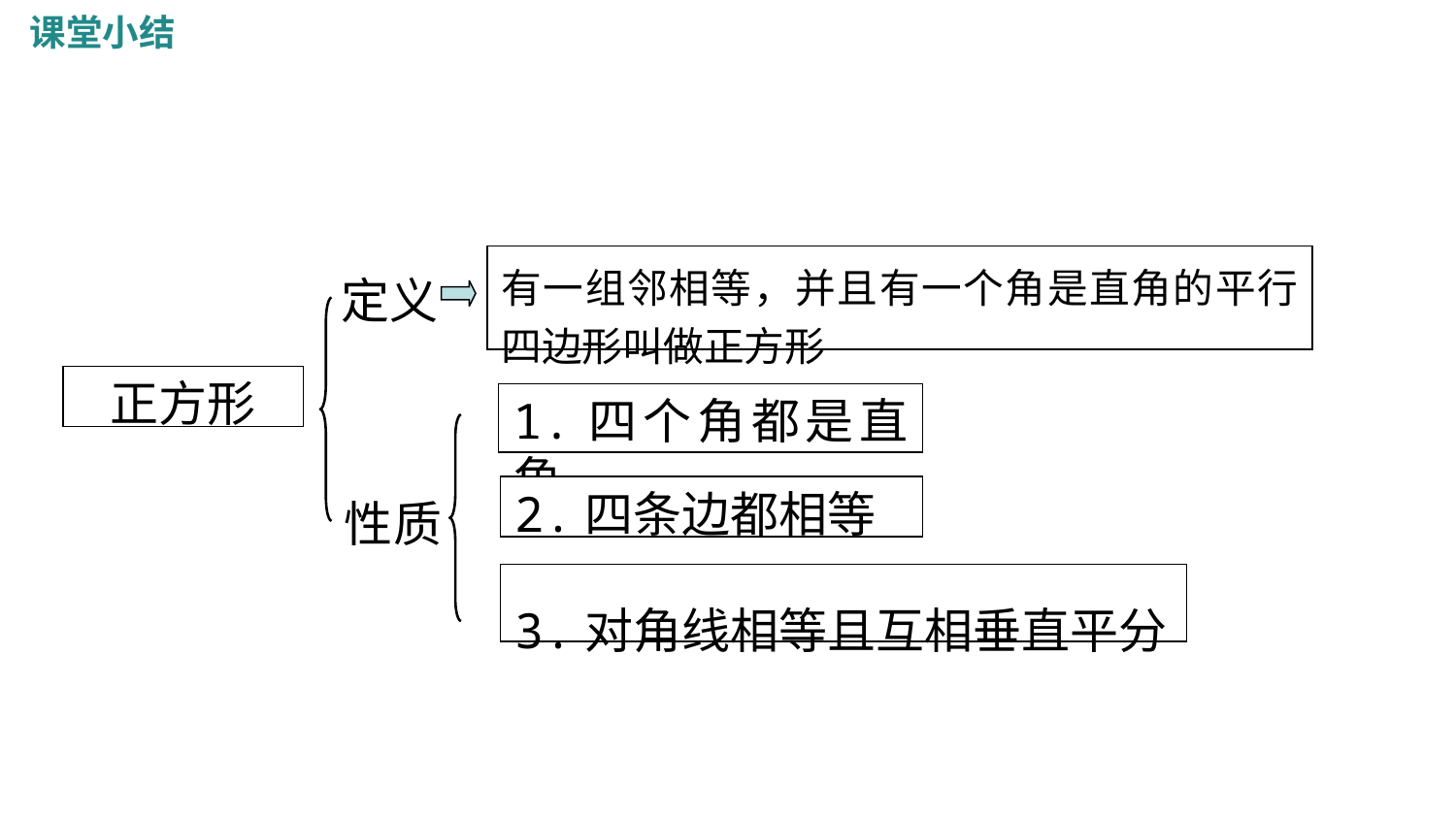

课堂小结
有一组邻相等，并且有一个角是直角的平行四边形叫做正方形
定义

正方形
1.四个角都是直角

2.四条边都相等
性质
3.对角线相等且互相垂直平分